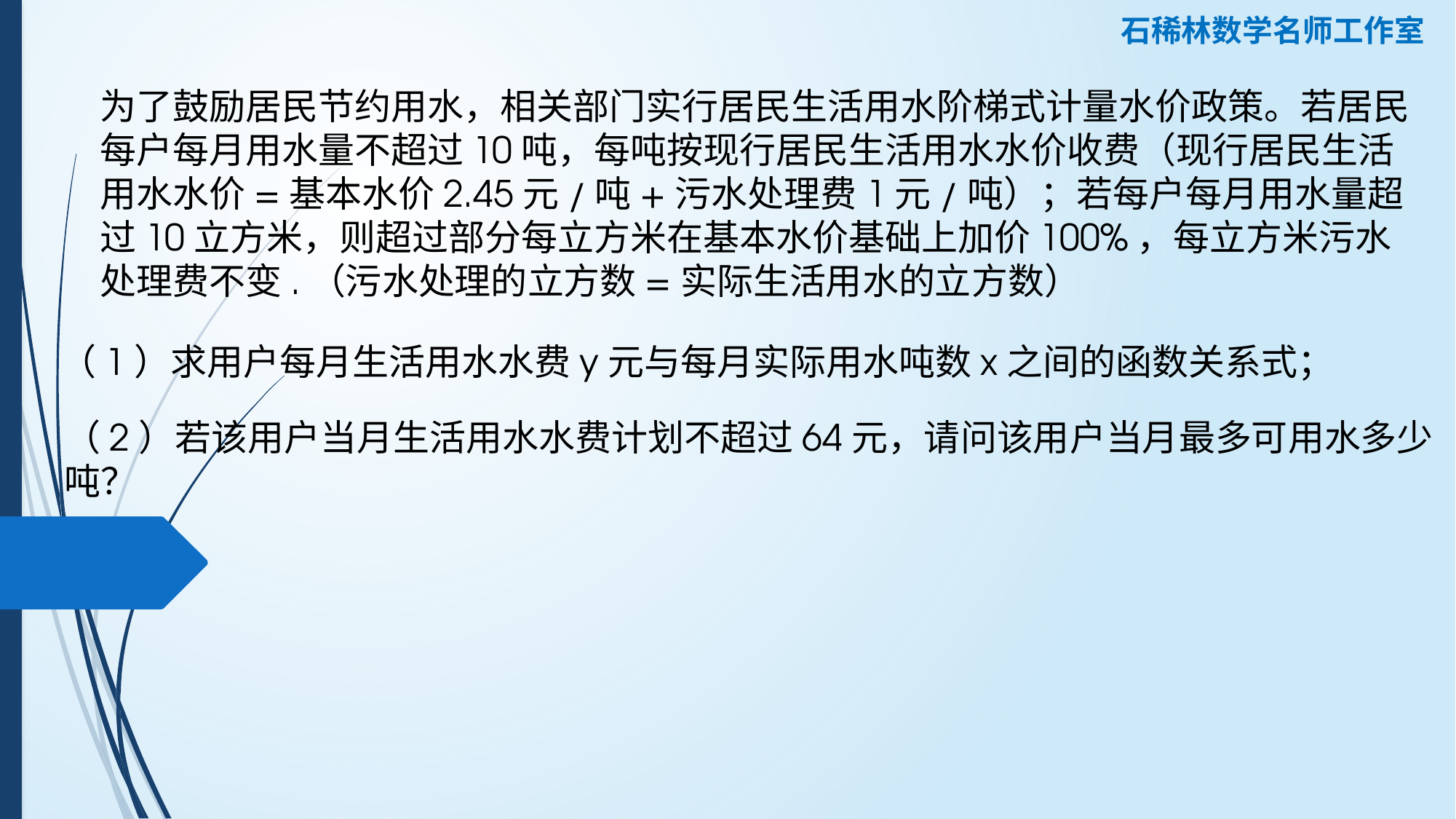

石稀林数学名师工作室
为了鼓励居民节约用水，相关部门实行居民生活用水阶梯式计量水价政策。若居民每户每月用水量不超过10吨，每吨按现行居民生活用水水价收费（现行居民生活用水水价=基本水价2.45元/吨+污水处理费1元/吨）；若每户每月用水量超过10立方米，则超过部分每立方米在基本水价基础上加价100%，每立方米污水处理费不变.（污水处理的立方数=实际生活用水的立方数）
（1）求用户每月生活用水水费y元与每月实际用水吨数x之间的函数关系式；
（2）若该用户当月生活用水水费计划不超过64元，请问该用户当月最多可用水多少吨？